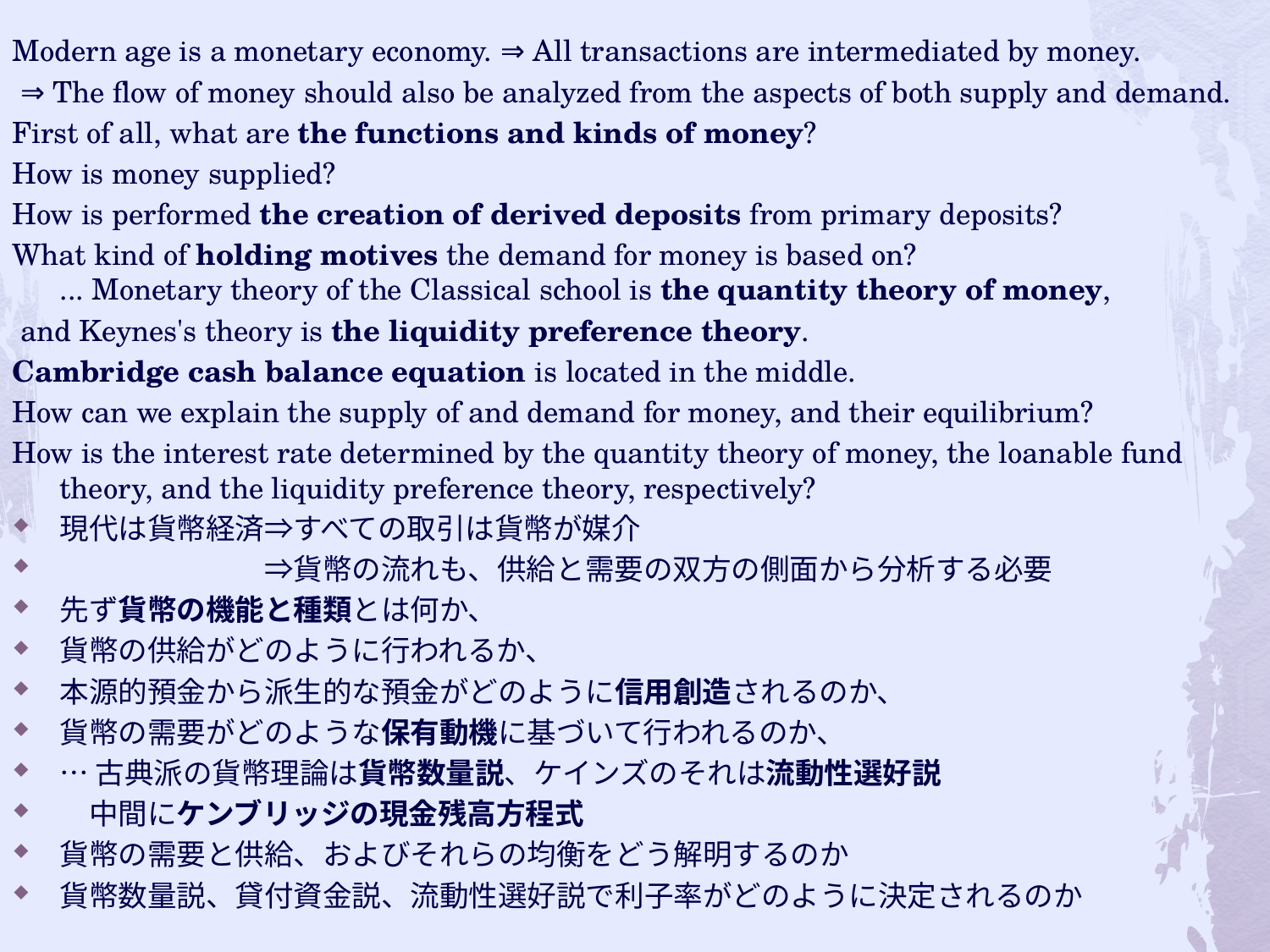

Modern age is a monetary economy. ⇒ All transactions are intermediated by money.
 ⇒ The flow of money should also be analyzed from the aspects of both supply and demand.
First of all, what are the functions and kinds of money?
How is money supplied?
How is performed the creation of derived deposits from primary deposits?
What kind of holding motives the demand for money is based on?
... Monetary theory of the Classical school is the quantity theory of money,
 and Keynes's theory is the liquidity preference theory.
Cambridge cash balance equation is located in the middle.
How can we explain the supply of and demand for money, and their equilibrium?
How is the interest rate determined by the quantity theory of money, the loanable fund theory, and the liquidity preference theory, respectively?
現代は貨幣経済⇒すべての取引は貨幣が媒介
　　　　　　　⇒貨幣の流れも、供給と需要の双方の側面から分析する必要
先ず貨幣の機能と種類とは何か、
貨幣の供給がどのように行われるか、
本源的預金から派生的な預金がどのように信用創造されるのか、
貨幣の需要がどのような保有動機に基づいて行われるのか、
…古典派の貨幣理論は貨幣数量説、ケインズのそれは流動性選好説
　中間にケンブリッジの現金残高方程式
貨幣の需要と供給、およびそれらの均衡をどう解明するのか
貨幣数量説、貸付資金説、流動性選好説で利子率がどのように決定されるのか

#